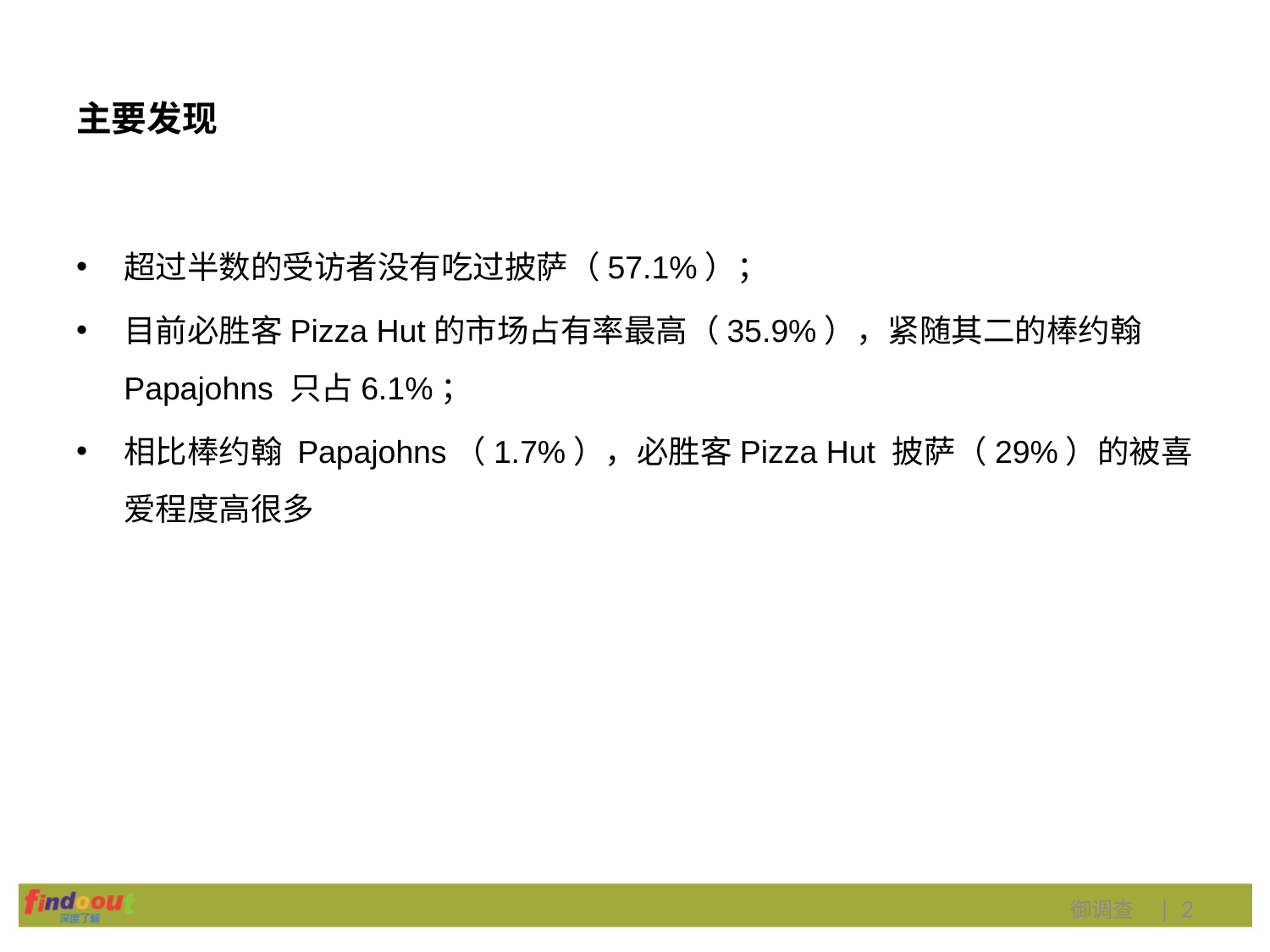

# 主要发现
超过半数的受访者没有吃过披萨（57.1%）；
目前必胜客Pizza Hut的市场占有率最高（35.9%），紧随其二的棒约翰 Papajohns 只占6.1%；
相比棒约翰 Papajohns（1.7%），必胜客Pizza Hut 披萨（29%）的被喜爱程度高很多

御调查   |  2